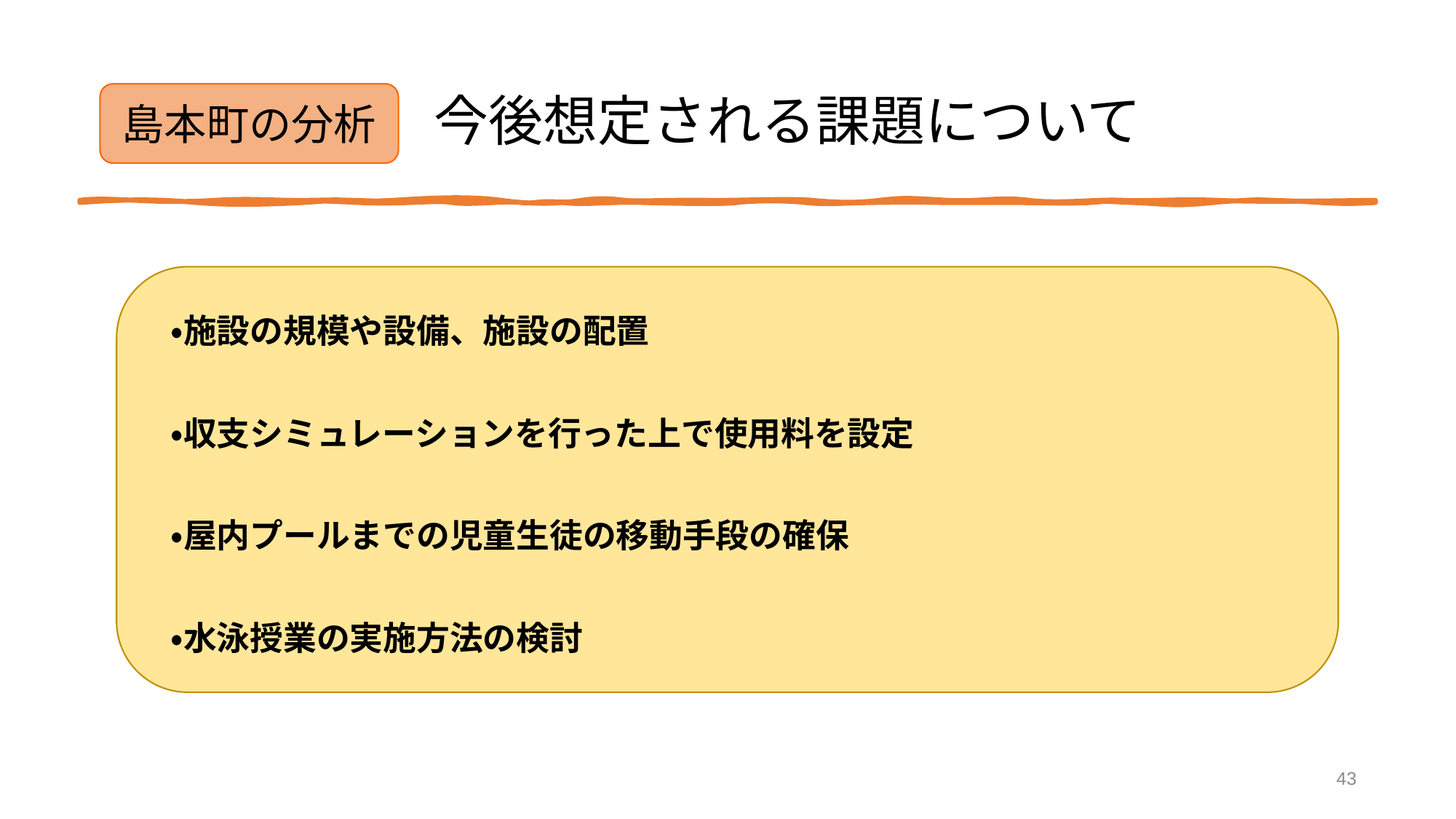

# 今後想定される課題について
島本町の分析

・施設の規模や設備、施設の配置

・収支シミュレーションを行った上で使用料を設定

・屋内プールまでの児童生徒の移動手段の確保

・水泳授業の実施方法の検討

43